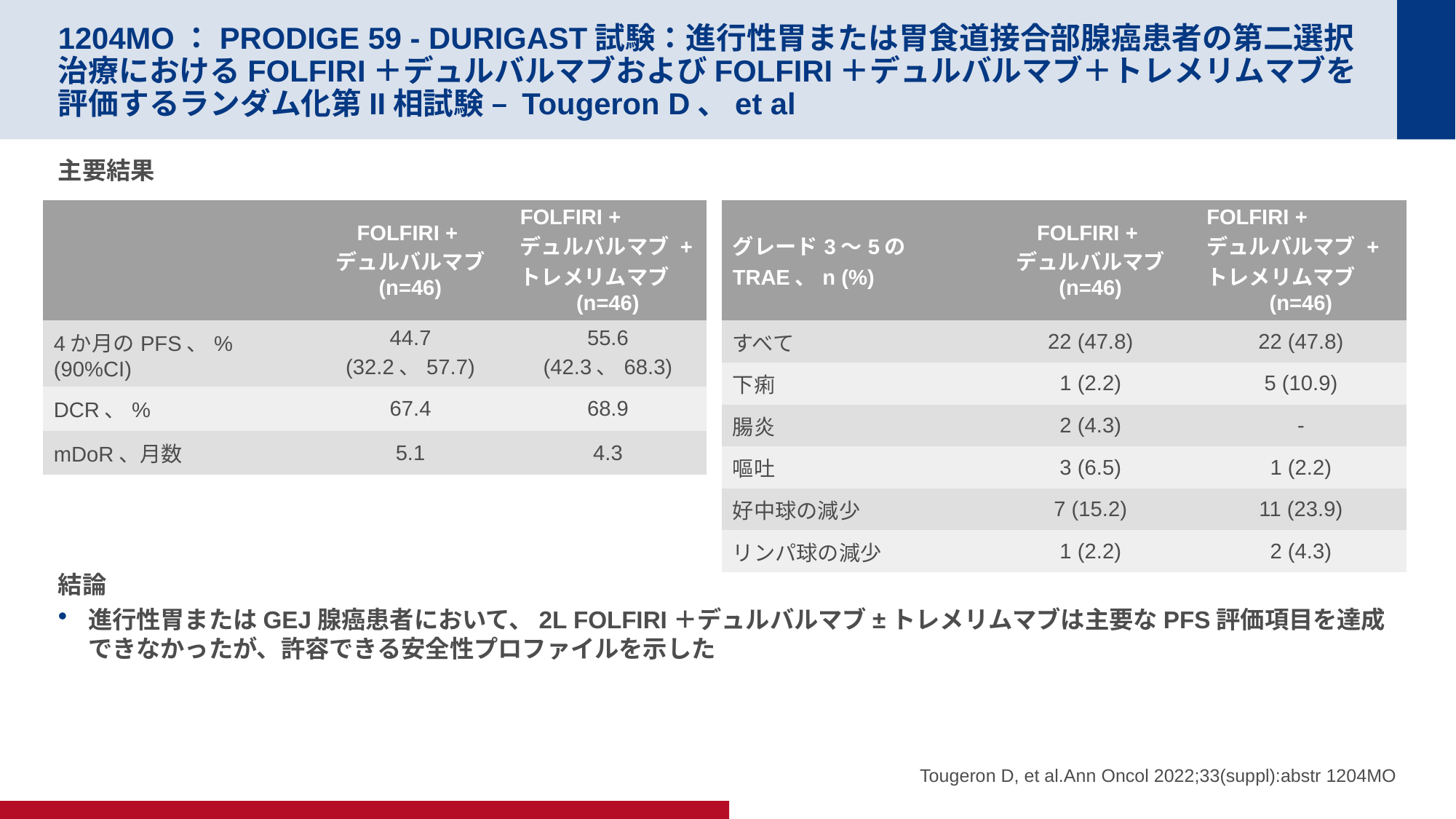

# 1204MO：PRODIGE 59 - DURIGAST試験：進行性胃または胃食道接合部腺癌患者の第二選択治療におけるFOLFIRI＋デュルバルマブおよびFOLFIRI＋デュルバルマブ＋トレメリムマブを評価するランダム化第II相試験 – Tougeron D、et al
主要結果
結論
進行性胃またはGEJ腺癌患者において、2L FOLFIRI＋デュルバルマブ±トレメリムマブは主要なPFS評価項目を達成できなかったが、許容できる安全性プロファイルを示した
|  | FOLFIRI + デュルバルマブ (n=46) | FOLFIRI + デュルバルマブ + トレメリムマブ (n=46) |
| --- | --- | --- |
| 4か月のPFS、% (90%CI) | 44.7 (32.2、57.7) | 55.6 (42.3、68.3) |
| DCR、% | 67.4 | 68.9 |
| mDoR、月数 | 5.1 | 4.3 |
| グレード3～5のTRAE、n (%) | FOLFIRI + デュルバルマブ (n=46) | FOLFIRI + デュルバルマブ + トレメリムマブ (n=46) |
| --- | --- | --- |
| すべて | 22 (47.8) | 22 (47.8) |
| 下痢 | 1 (2.2) | 5 (10.9) |
| 腸炎 | 2 (4.3) | - |
| 嘔吐 | 3 (6.5) | 1 (2.2) |
| 好中球の減少 | 7 (15.2) | 11 (23.9) |
| リンパ球の減少 | 1 (2.2) | 2 (4.3) |
Tougeron D, et al.Ann Oncol 2022;33(suppl):abstr 1204MO